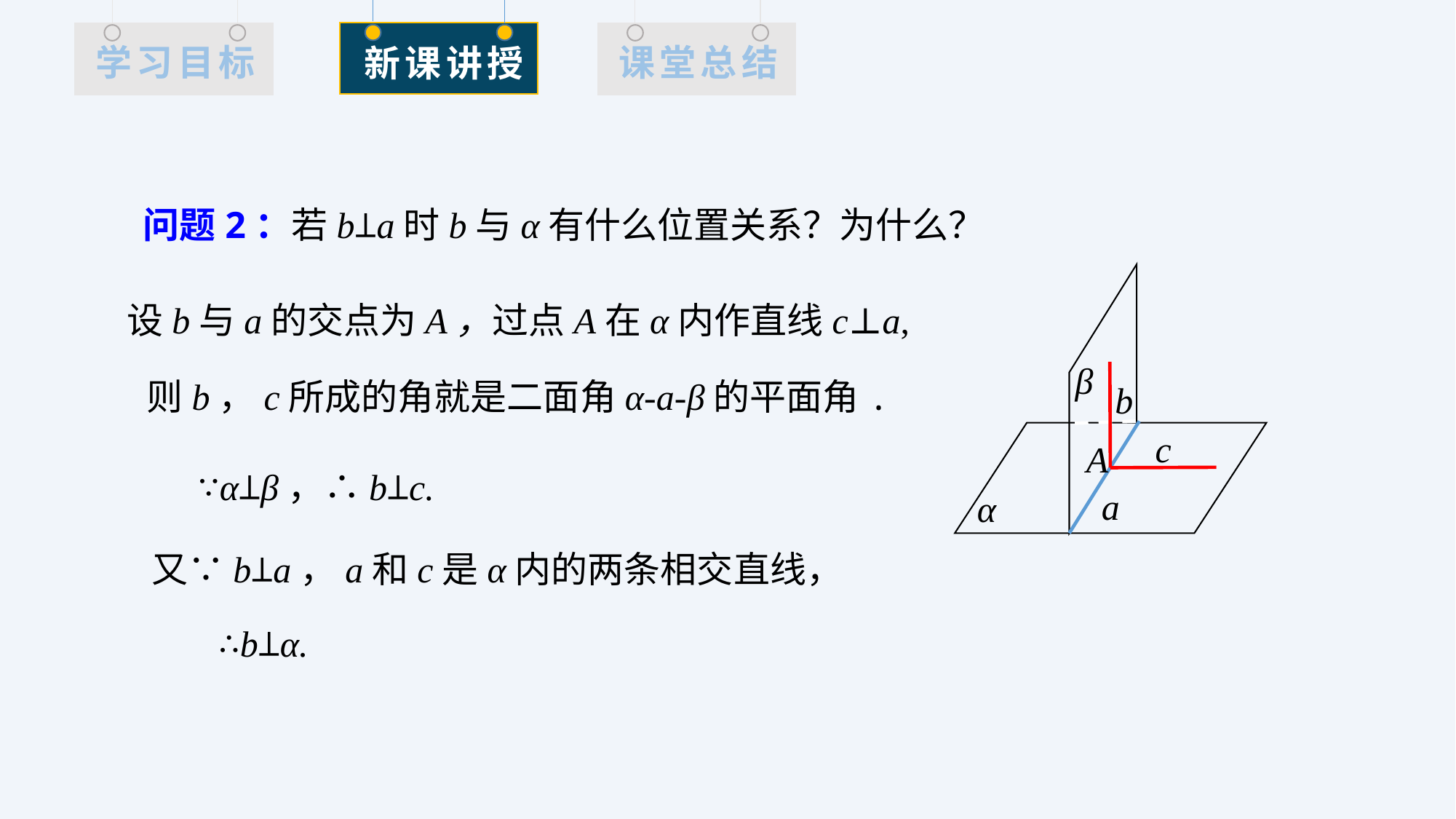

问题2：若b⊥a时b与α有什么位置关系？为什么？
β

b

a
α
设b与a的交点为A，过点A在α内作直线c⊥a,
则b，c所成的角就是二面角α-a-β的平面角.
c
A
∵α⊥β，∴b⊥c.
又∵b⊥a，a和c是α内的两条相交直线，
∴b⊥α.